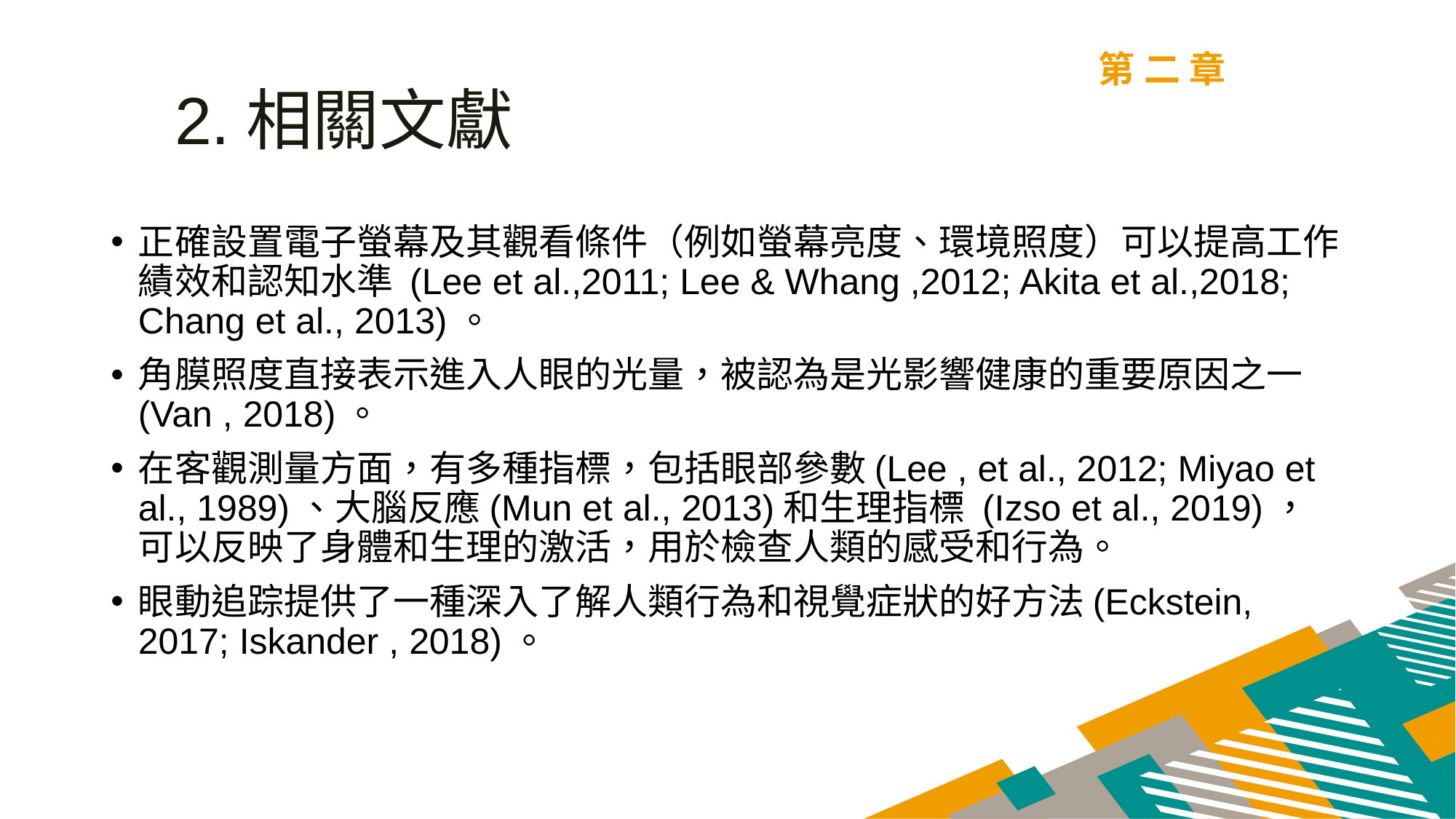

第二章
2.相關文獻
正確設置電子螢幕及其觀看條件（例如螢幕亮度、環境照度）可以提高工作績效和認知水準 (Lee et al.,2011; Lee & Whang ,2012; Akita et al.,2018; Chang et al., 2013)。
角膜照度直接表示進入人眼的光量，被認為是光影響健康的重要原因之一(Van , 2018)。
在客觀測量方面，有多種指標，包括眼部參數(Lee , et al., 2012; Miyao et al., 1989)、大腦反應(Mun et al., 2013)和生理指標 (Izso et al., 2019)，可以反映了身體和生理的激活，用於檢查人類的感受和行為。
眼動追踪提供了一種深入了解人類行為和視覺症狀的好方法(Eckstein, 2017; Iskander , 2018)。